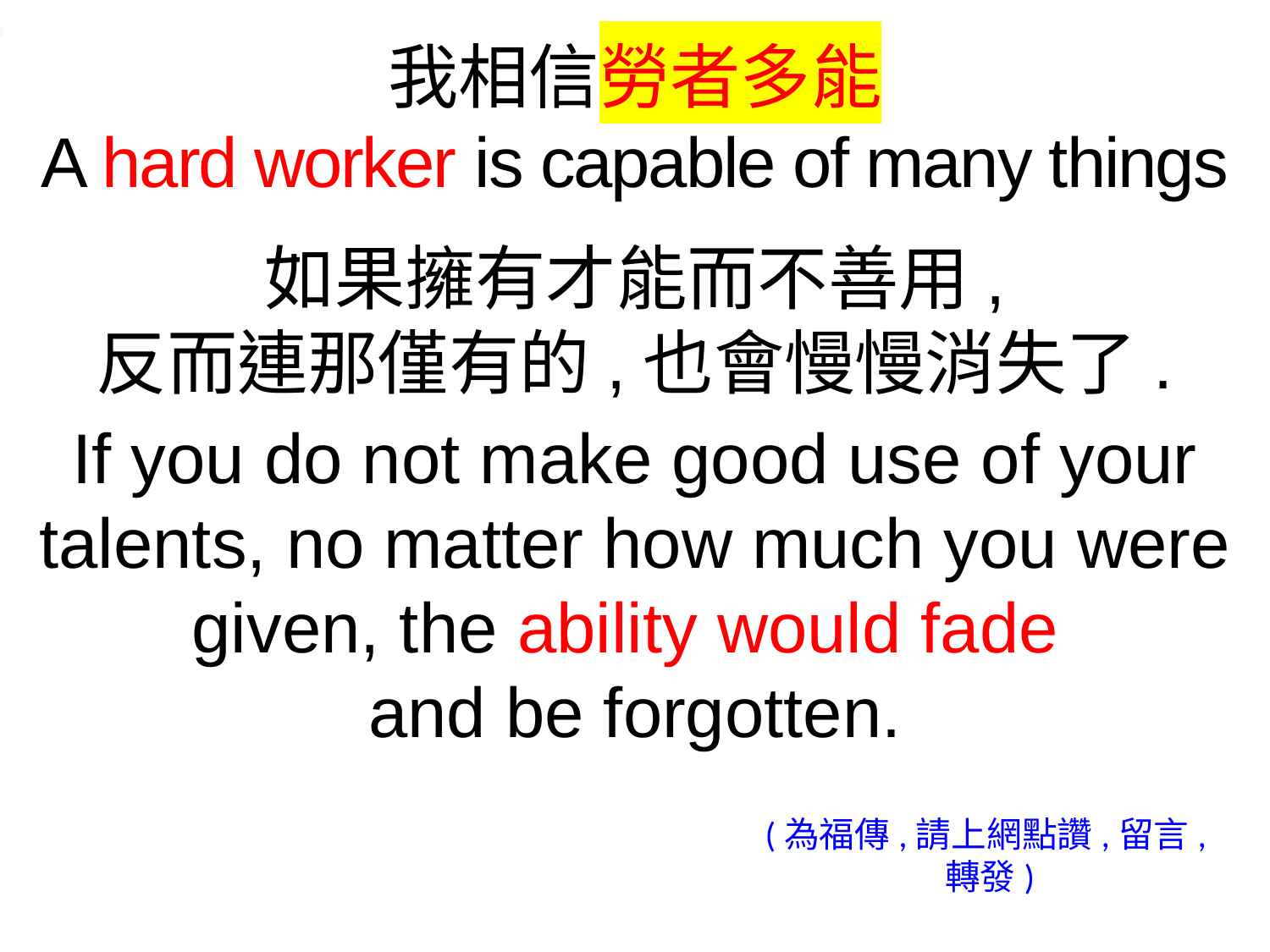

我相信勞者多能
A hard worker is capable of many things
如果擁有才能而不善用,
反而連那僅有的,也會慢慢消失了.
If you do not make good use of your talents, no matter how much you were given, the ability would fade
and be forgotten.

(為福傳,請上網點讚,留言,轉發)